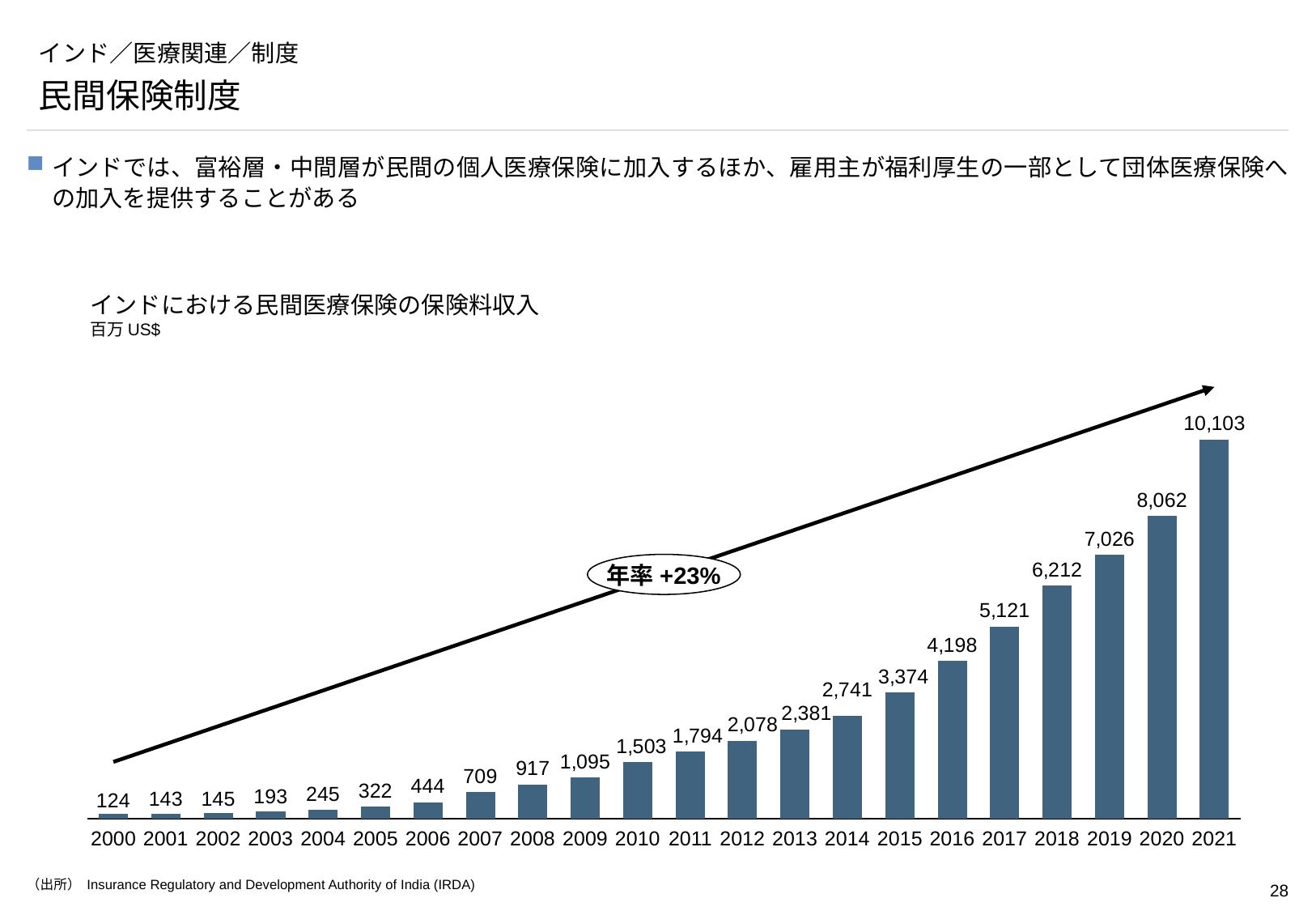

# インド／医療関連／制度
民間保険制度
インドでは、富裕層・中間層が民間の個人医療保険に加入するほか、雇用主が福利厚生の一部として団体医療保険への加入を提供することがある
インドにおける民間医療保険の保険料収入
百万US$

### Chart

| Category |  |
|---|---|
年率+23%
2000
2001
2002
2003
2004
2005
2006
2007
2008
2009
2010
2011
2012
2013
2014
2015
2016
2017
2018
2019
2020
2021
（出所） Insurance Regulatory and Development Authority of India (IRDA)